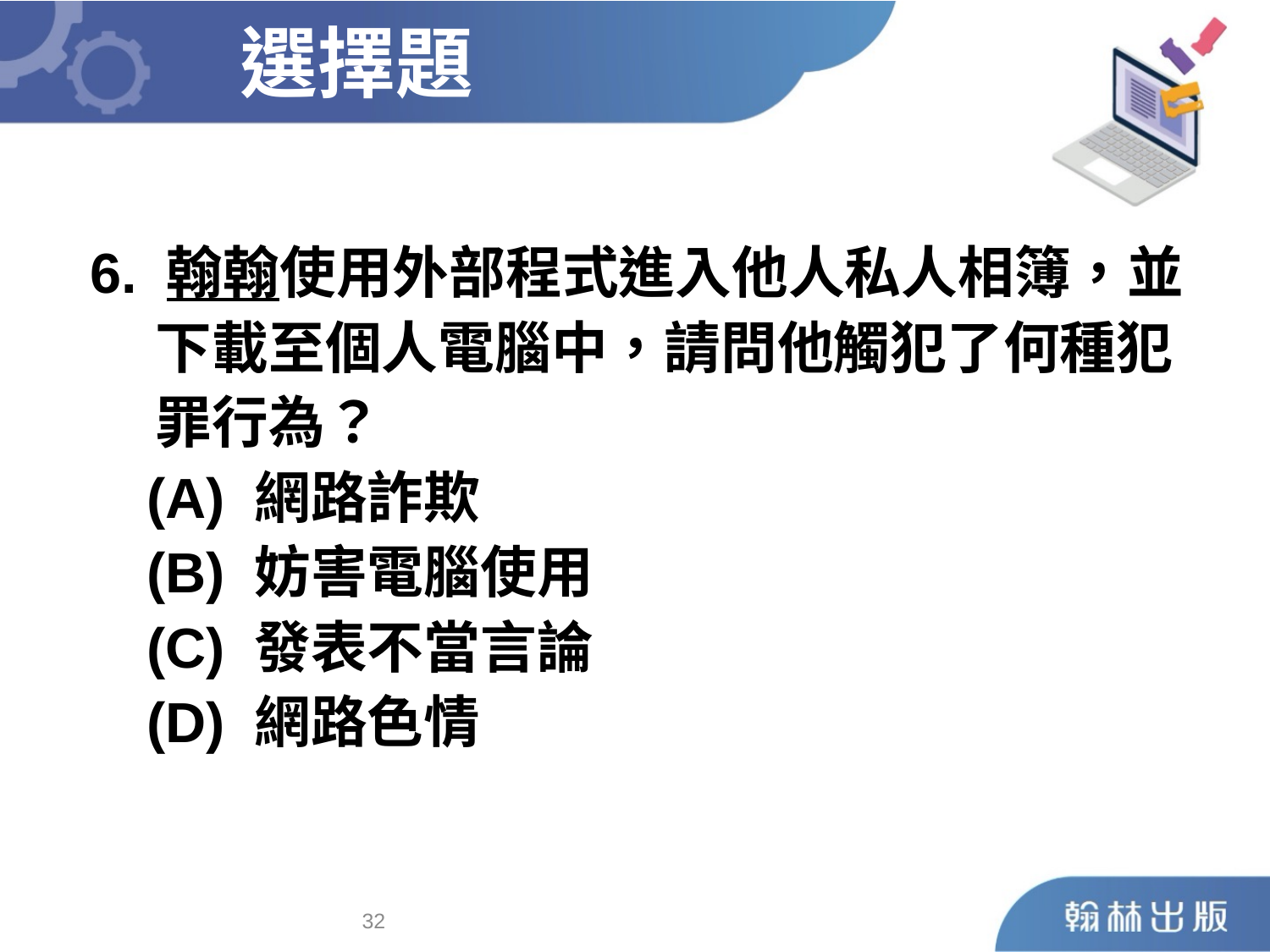

選擇題
6. 翰翰使用外部程式進入他人私人相簿，並
    下載至個人電腦中，請問他觸犯了何種犯
    罪行為？
	  (A) 網路詐欺
	  (B) 妨害電腦使用
	  (C) 發表不當言論
	  (D) 網路色情
32